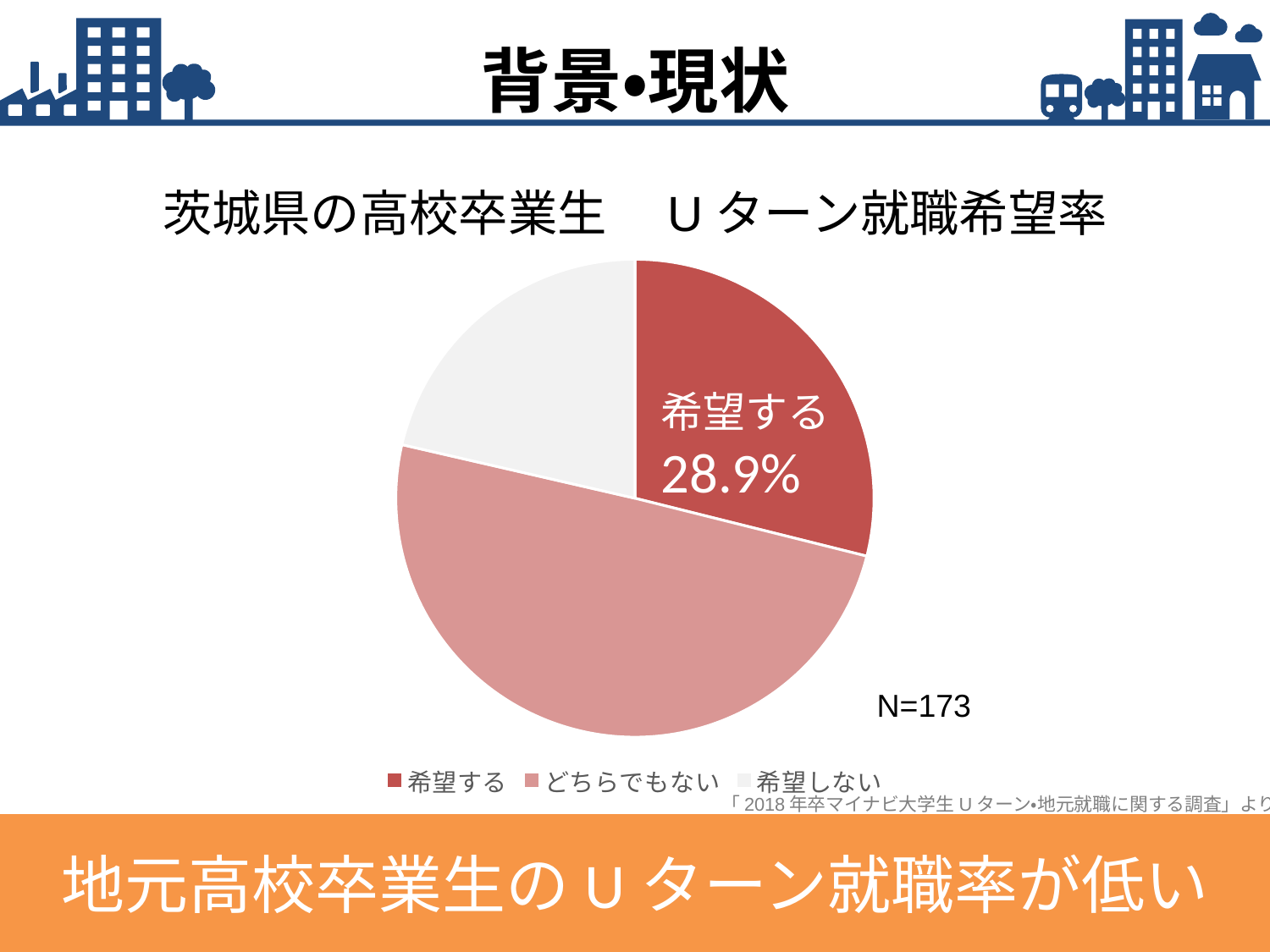

背景・現状
茨城県の高校卒業生　Uターン就職希望率

### Chart

| Category | 茨城県 |
|---|---|
| 希望する | 0.289 |
| どちらでもない | 0.497 |
| 希望しない | 0.214 |
希望する
28.9%
N=173
「2018年卒マイナビ大学生Uターン・地元就職に関する調査」より
地元高校卒業生のUターン就職率が低い
15